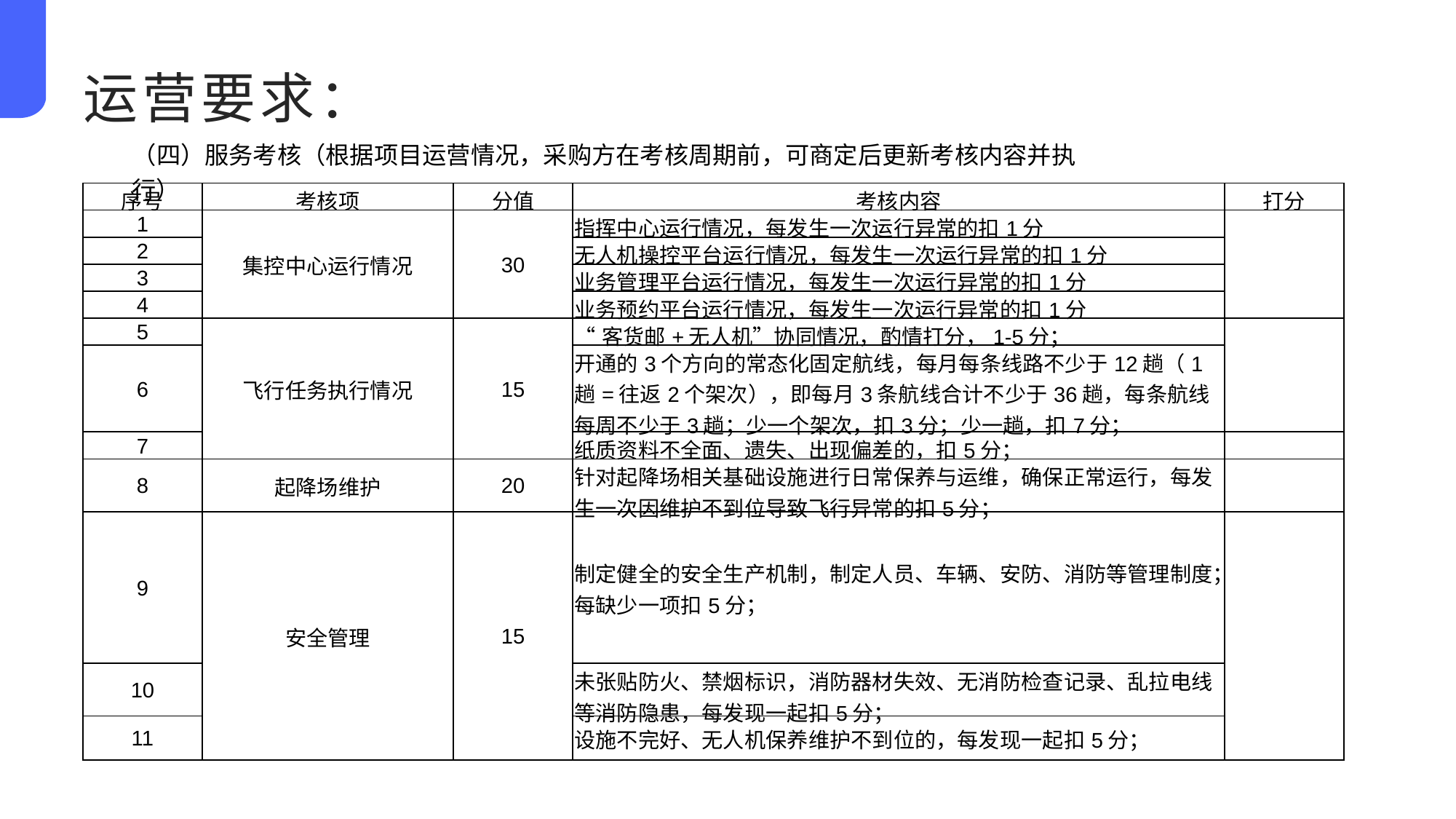

运营要求：
（四）服务考核（根据项目运营情况，采购方在考核周期前，可商定后更新考核内容并执行）
| 序号 | 考核项 | 分值 | 考核内容 | 打分 |
| --- | --- | --- | --- | --- |
| 1 | 集控中心运行情况 | 30 | 指挥中心运行情况，每发生一次运行异常的扣1分 |  |
| 2 |  |  | 无人机操控平台运行情况，每发生一次运行异常的扣1分 |  |
| 3 |  |  | 业务管理平台运行情况，每发生一次运行异常的扣1分 |  |
| 4 |  |  | 业务预约平台运行情况，每发生一次运行异常的扣1分 |  |
| 5 | 飞行任务执行情况 | 15 | “客货邮+无人机”协同情况，酌情打分，1-5分； |  |
| 6 |  |  | 开通的3个方向的常态化固定航线，每月每条线路不少于12趟（1趟=往返2个架次），即每月3条航线合计不少于36趟，每条航线每周不少于3趟；少一个架次，扣3分；少一趟，扣7分； |  |
| 7 |  |  | 纸质资料不全面、遗失、出现偏差的，扣5分； |  |
| 8 | 起降场维护 | 20 | 针对起降场相关基础设施进行日常保养与运维，确保正常运行，每发生一次因维护不到位导致飞行异常的扣5分； |  |
| 9 | 安全管理 | 15 | 制定健全的安全生产机制，制定人员、车辆、安防、消防等管理制度；每缺少一项扣5分； |  |
| 10 |  |  | 未张贴防火、禁烟标识，消防器材失效、无消防检查记录、乱拉电线等消防隐患，每发现一起扣5分； |  |
| 11 |  |  | 设施不完好、无人机保养维护不到位的，每发现一起扣5分； |  |
30